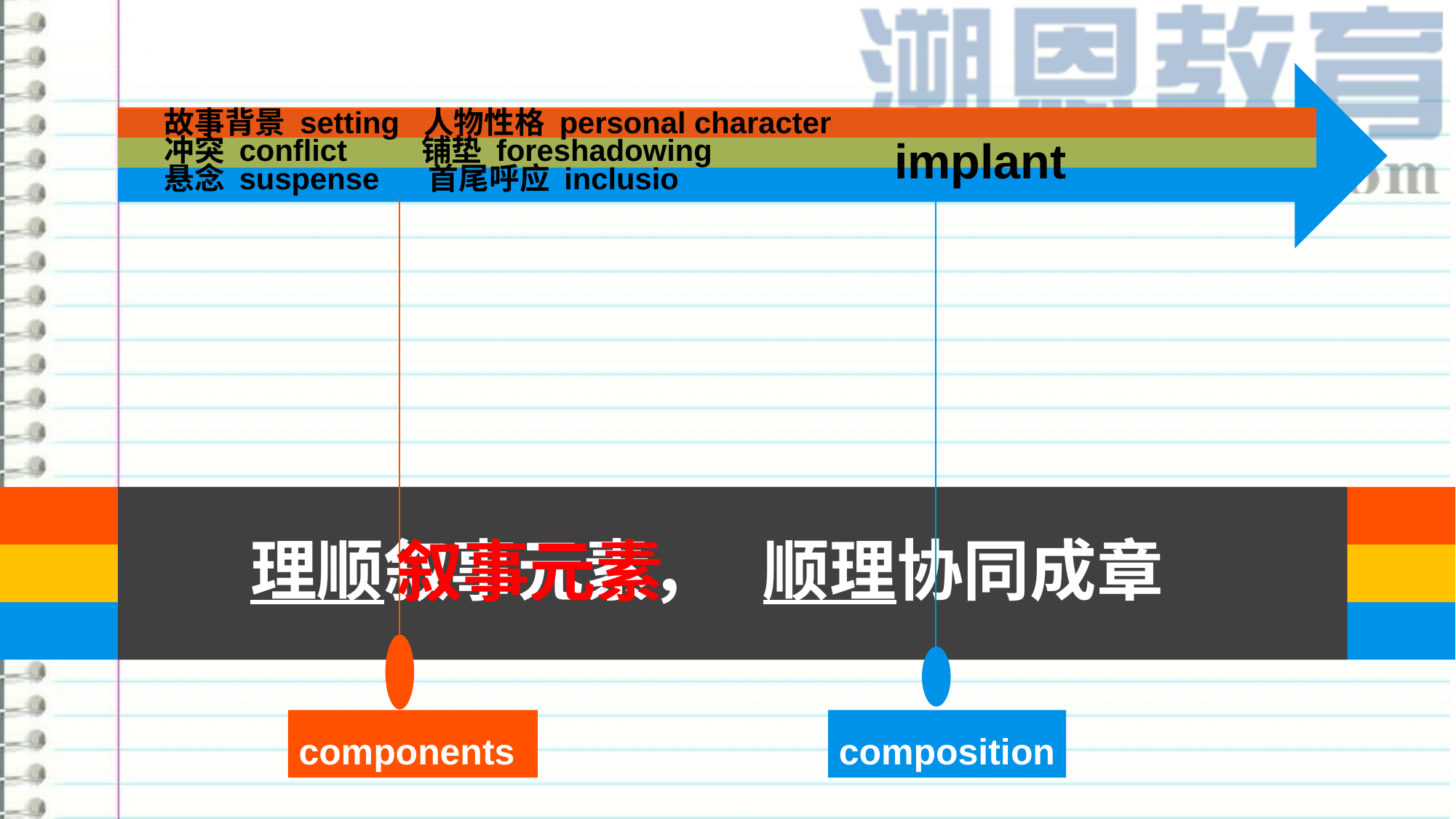

implant
故事背景 setting  人物性格 personal character
冲突 conflict        铺垫 foreshadowing
悬念 suspense     首尾呼应 inclusio

       理顺叙事元素，   顺理协同成章
叙事元素
composition
components